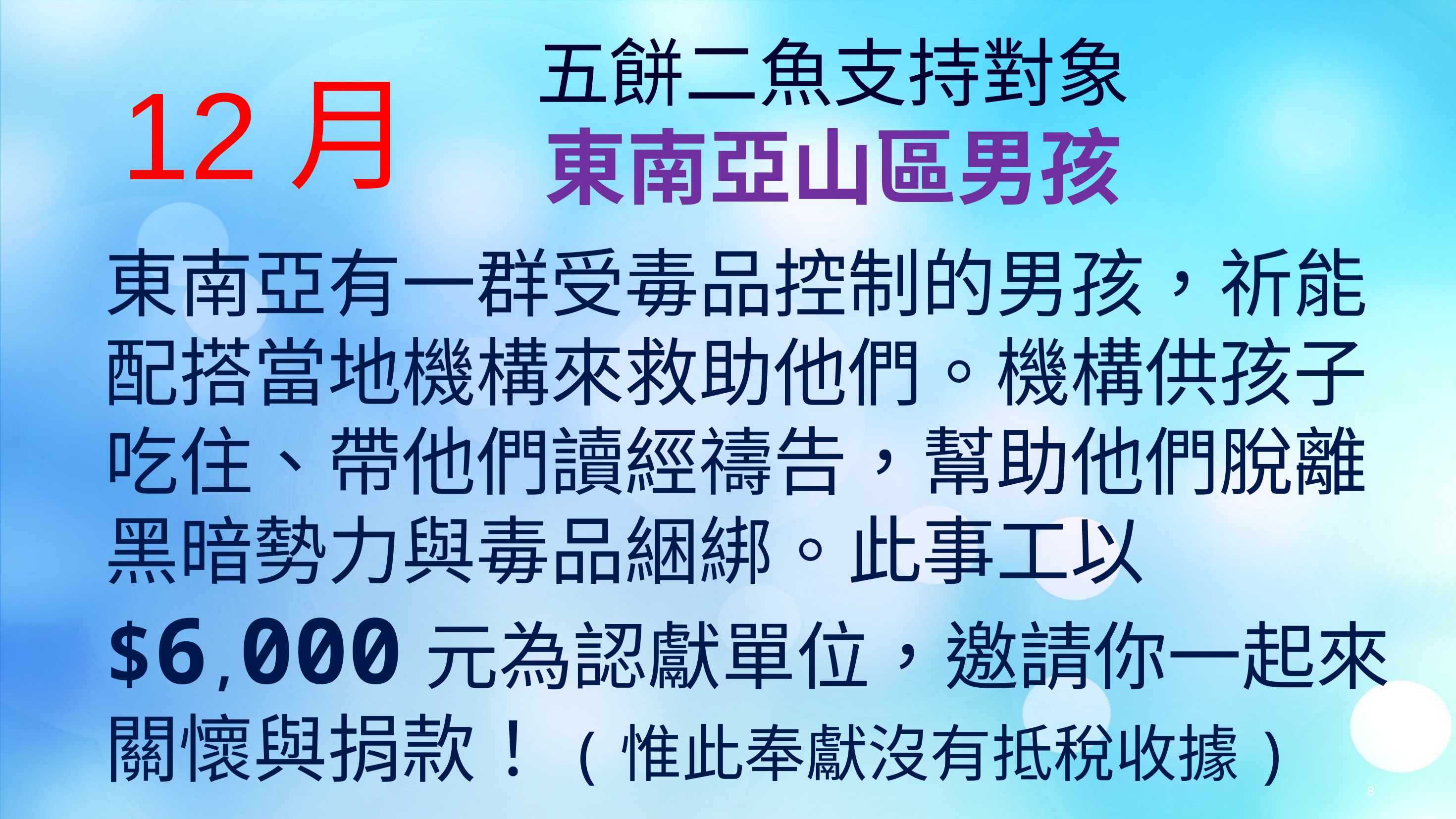

# 五餅二魚支持對象 東南亞山區男孩
12月
東南亞有一群受毒品控制的男孩，祈能配搭當地機構來救助他們。機構供孩子吃住、帶他們讀經禱告，幫助他們脫離黑暗勢力與毒品綑綁。此事工以$6,000元為認獻單位，邀請你一起來關懷與捐款！(惟此奉獻沒有抵稅收據)
8